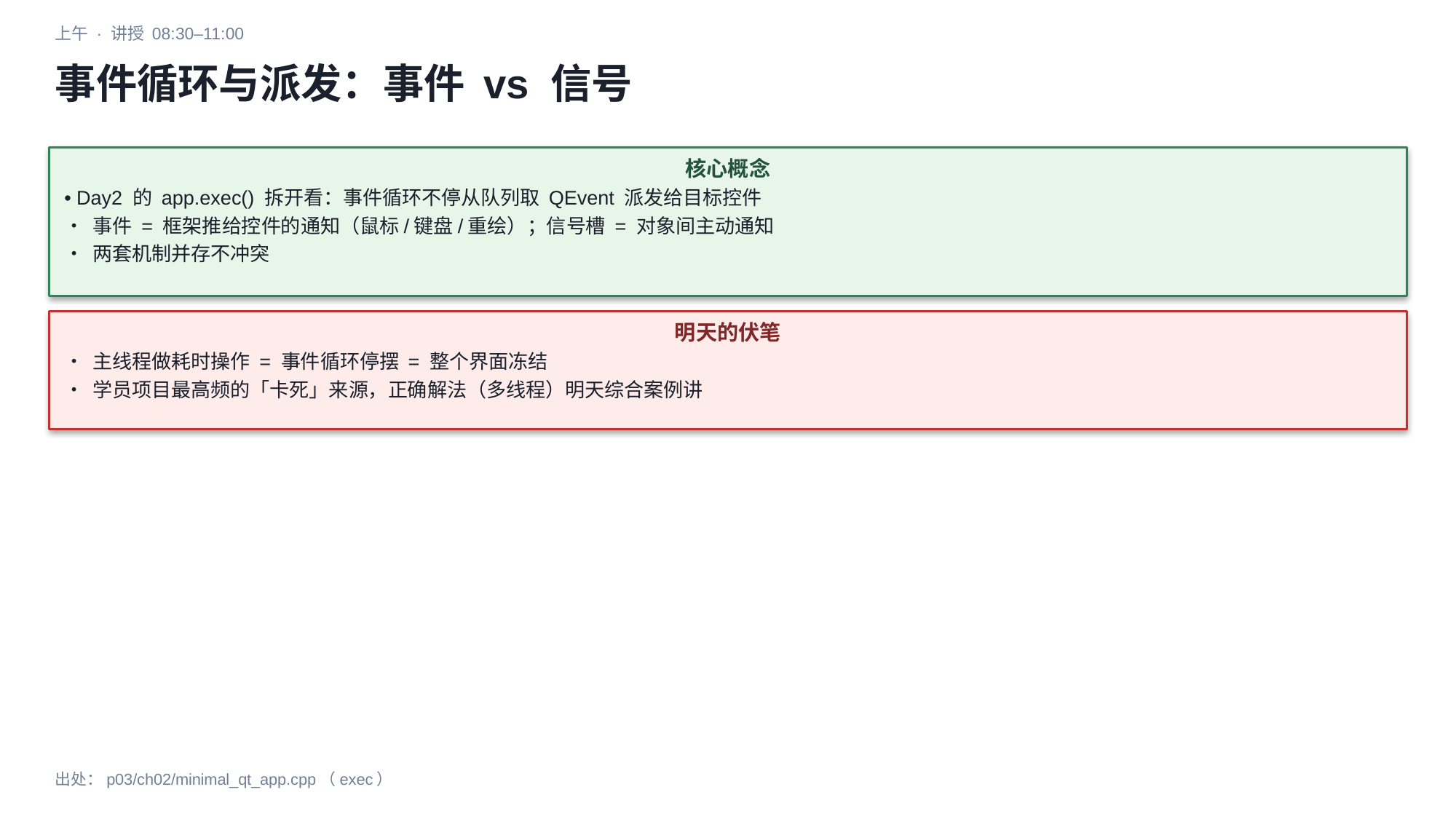

上午 · 讲授 08:30–11:00
事件循环与派发：事件 vs 信号
核心概念
• Day2 的 app.exec() 拆开看：事件循环不停从队列取 QEvent 派发给目标控件
• 事件 = 框架推给控件的通知（鼠标/键盘/重绘）；信号槽 = 对象间主动通知
• 两套机制并存不冲突
明天的伏笔
• 主线程做耗时操作 = 事件循环停摆 = 整个界面冻结
• 学员项目最高频的「卡死」来源，正确解法（多线程）明天综合案例讲
出处：p03/ch02/minimal_qt_app.cpp（exec）